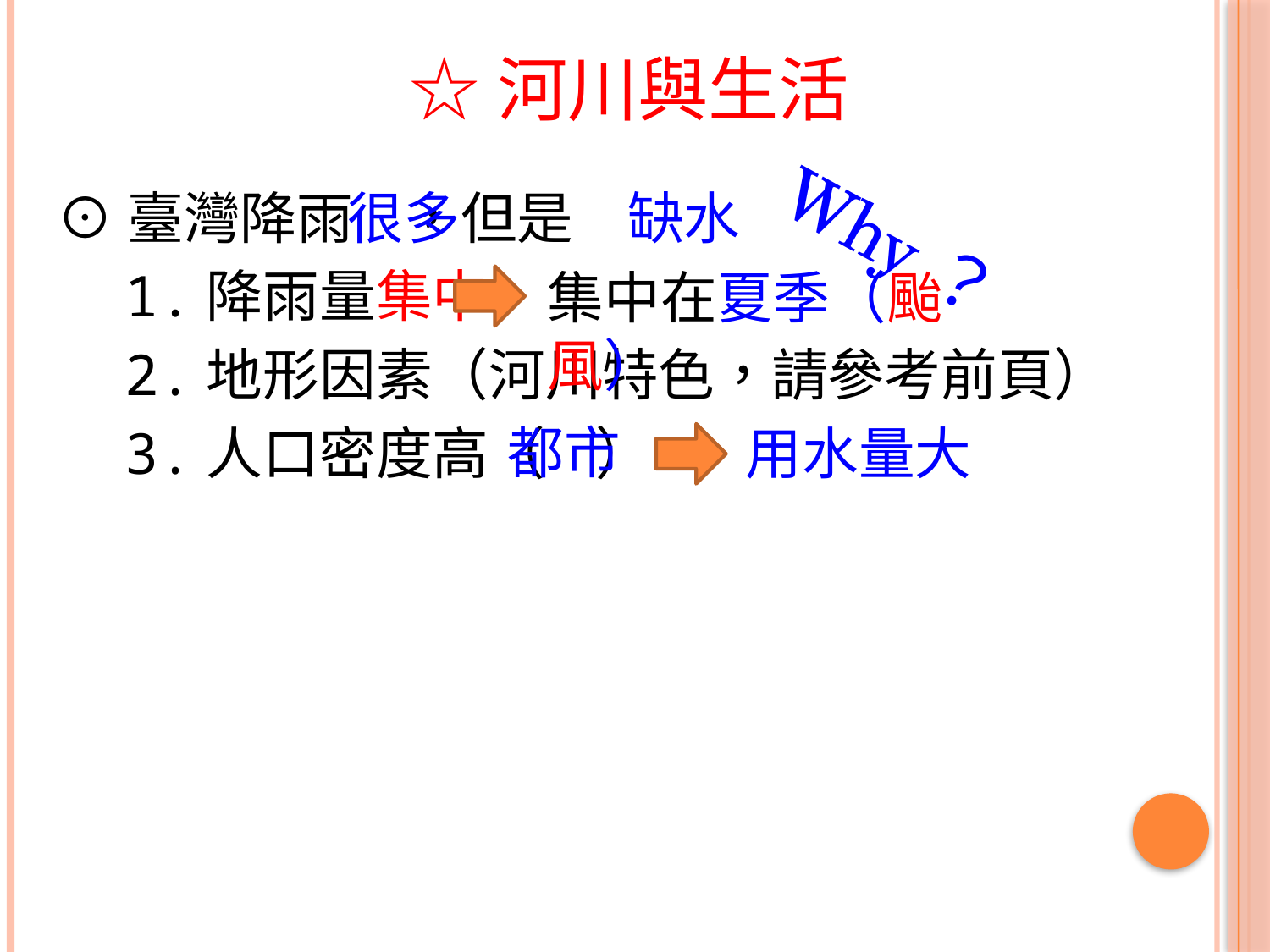

# ☆河川與生活
⊙臺灣降雨    ，但是
  1.降雨量集中
  2.地形因素（河川特色，請參考前頁）
  3.人口密度高（    ）
很多
缺水
Why？
集中在夏季（颱風）

都市
用水量大